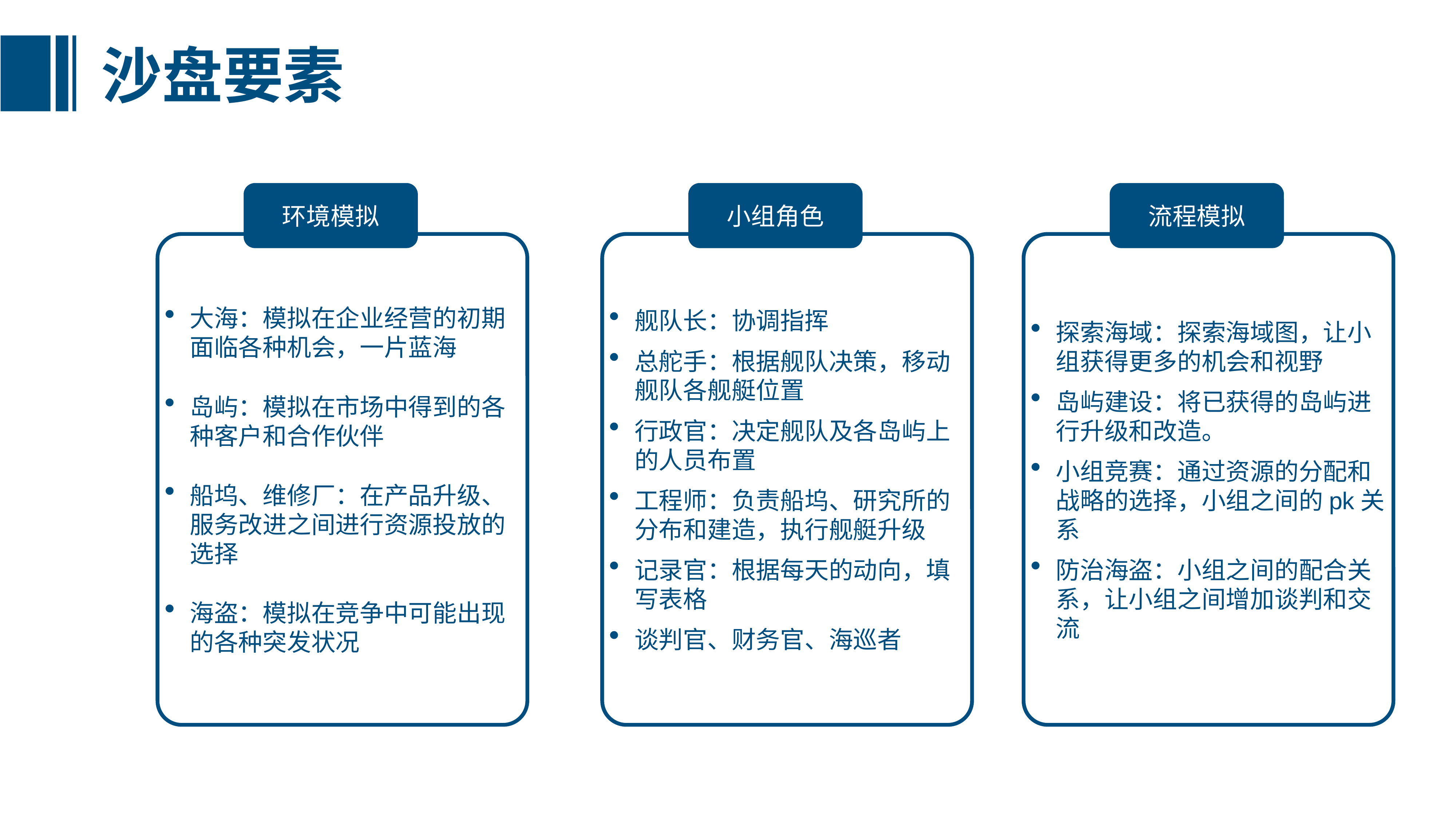

沙盘要素

环境模拟
小组角色
流程模拟
大海：模拟在企业经营的初期面临各种机会，一片蓝海
岛屿：模拟在市场中得到的各种客户和合作伙伴
船坞、维修厂：在产品升级、服务改进之间进行资源投放的选择
海盗：模拟在竞争中可能出现的各种突发状况
舰队长：协调指挥
总舵手：根据舰队决策，移动舰队各舰艇位置
行政官：决定舰队及各岛屿上的人员布置
工程师：负责船坞、研究所的分布和建造，执行舰艇升级
记录官：根据每天的动向，填写表格
谈判官、财务官、海巡者
探索海域：探索海域图，让小组获得更多的机会和视野
岛屿建设：将已获得的岛屿进行升级和改造。
小组竞赛：通过资源的分配和战略的选择，小组之间的pk关系
防治海盗：小组之间的配合关系，让小组之间增加谈判和交流